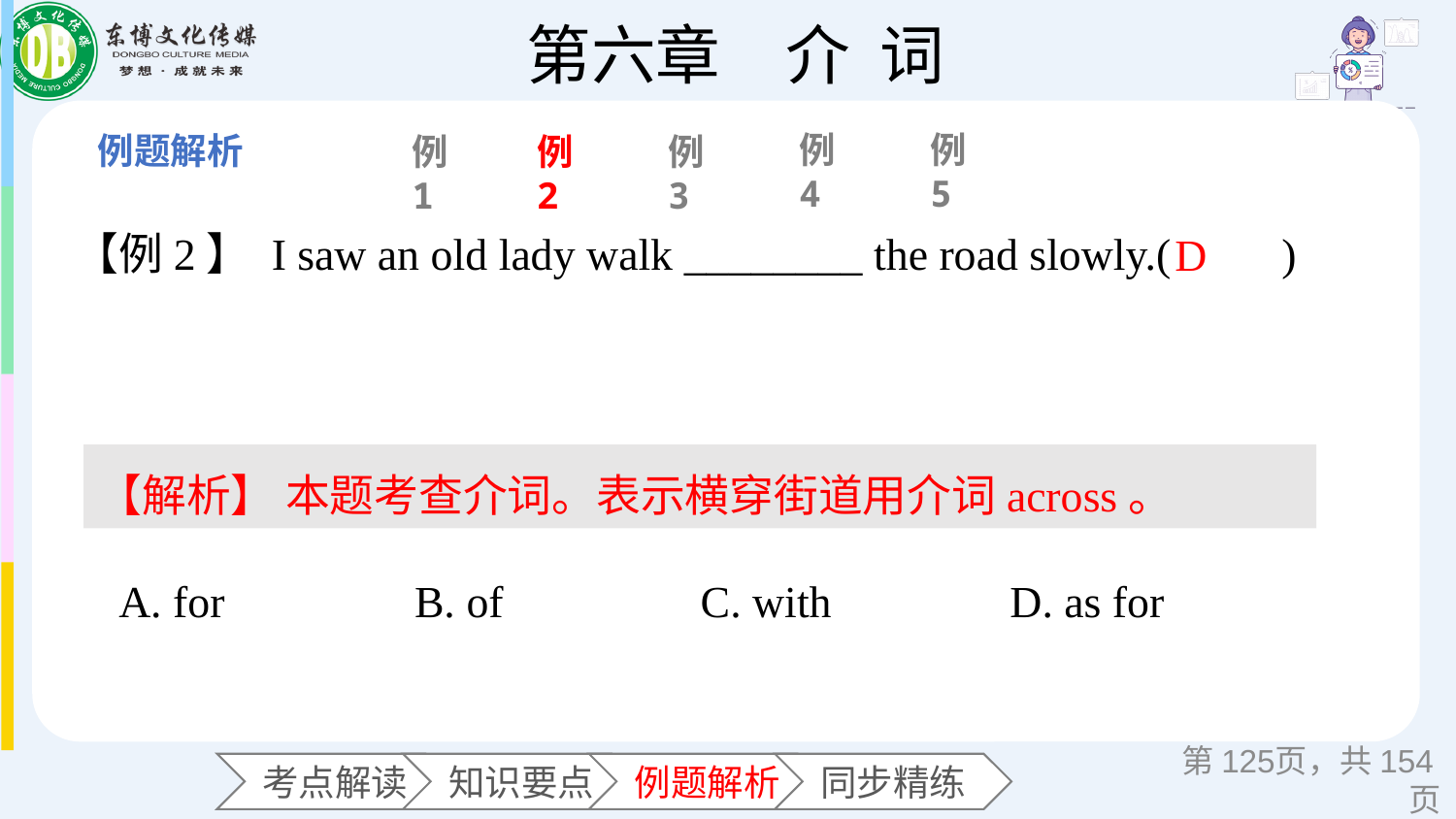

例4
例5
例1
例2
例3
【例2】 I saw an old lady walk ________ the road slowly.(　　)
    A. for                 B. of	                 C. with                D. as for
D
【解析】 本题考查介词。表示横穿街道用介词across。
第125页，共154页